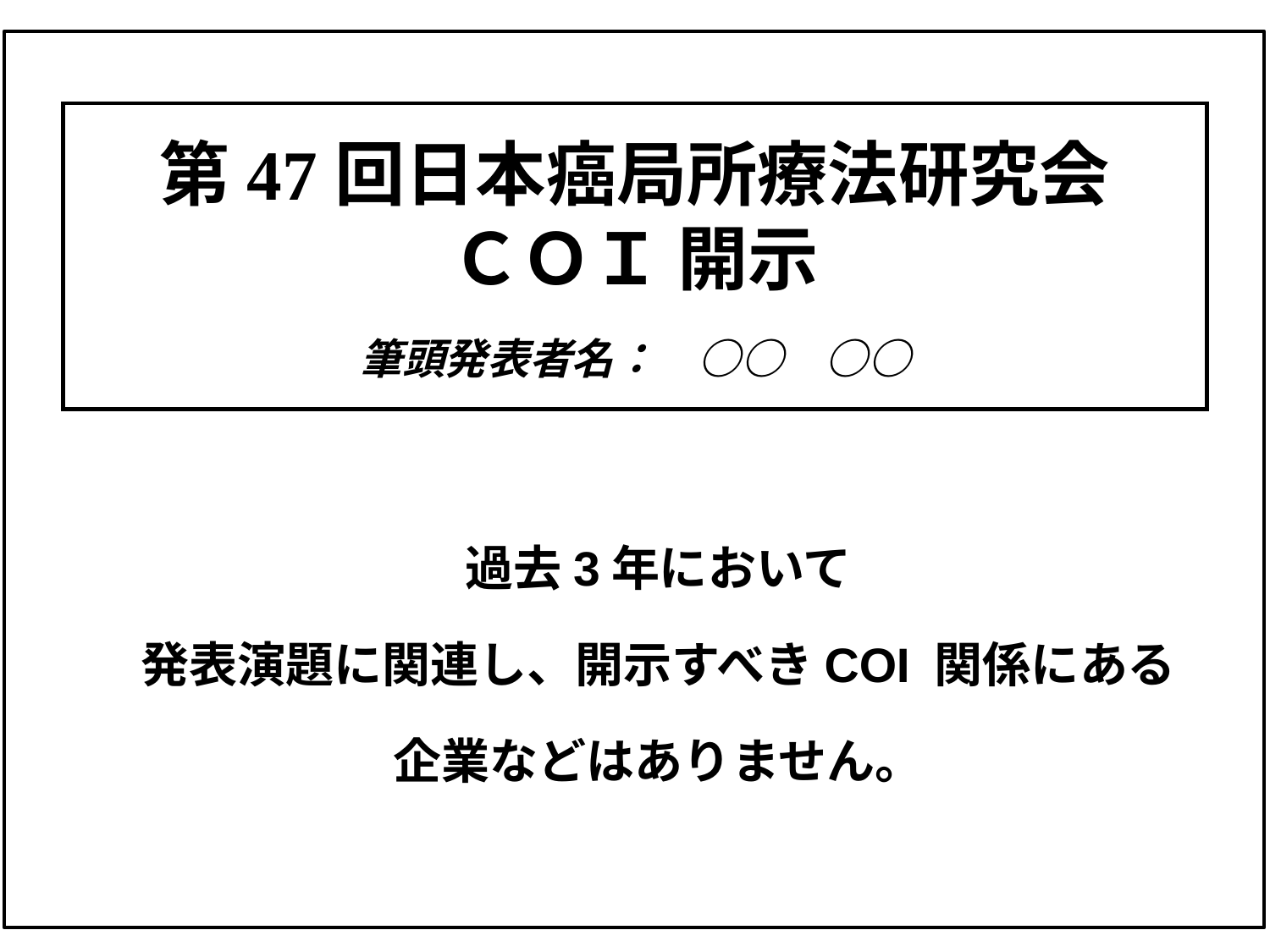

# 第47回日本癌局所療法研究会 ＣＯＩ 開示 　 筆頭発表者名：　○○　○○

　過去3年において
　発表演題に関連し、開示すべきCOI 関係にある
　企業などはありません。